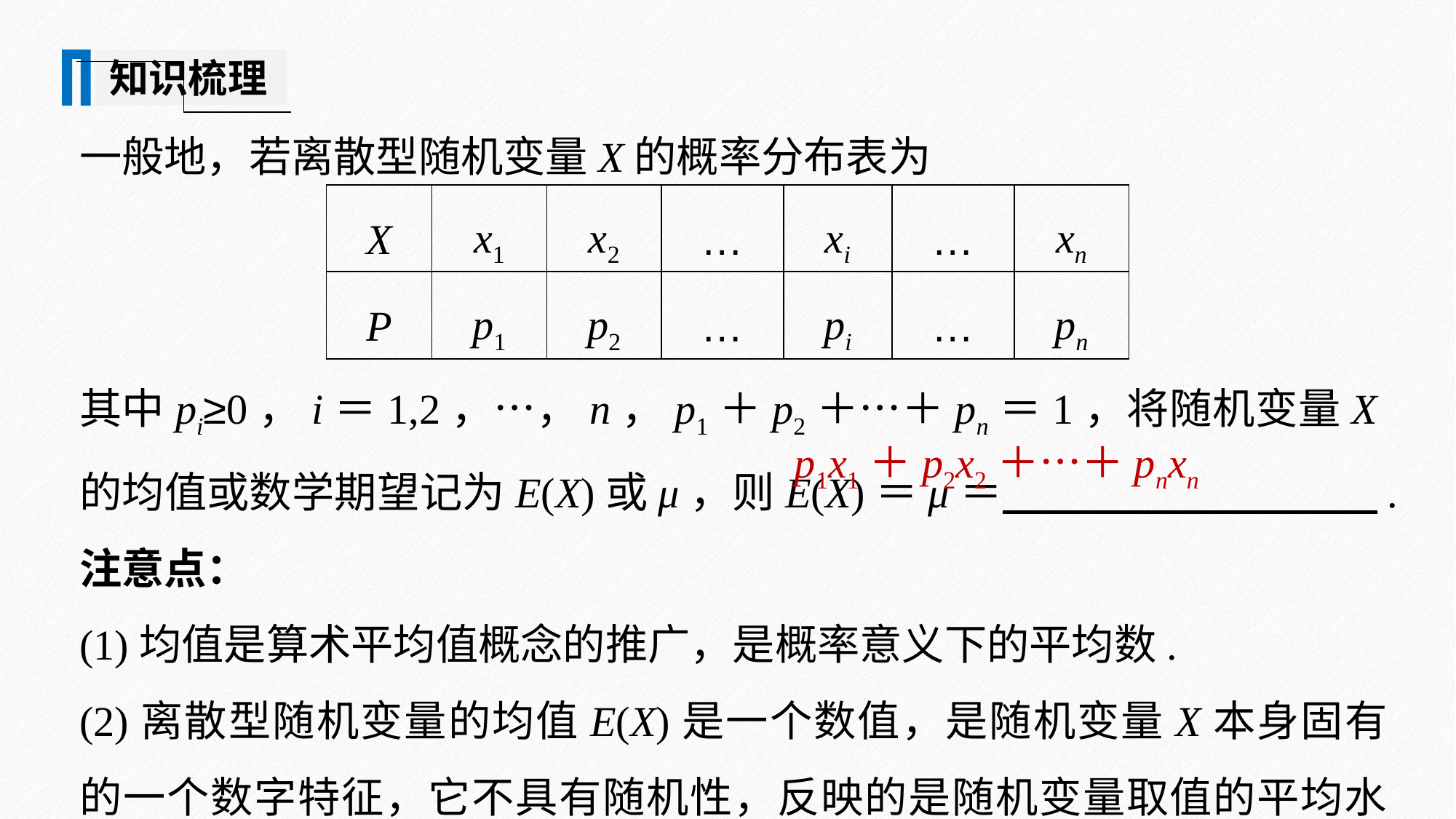

知识梳理

一般地，若离散型随机变量X的概率分布表为
| X | x1 | x2 | … | xi | … | xn |
| --- | --- | --- | --- | --- | --- | --- |
| P | p1 | p2 | … | pi | … | pn |
其中pi≥0，i＝1,2，…，n，p1＋p2＋…＋pn＝1，将随机变量X的均值或数学期望记为E(X)或μ，则E(X)＝μ＝                                       .
注意点：
(1)均值是算术平均值概念的推广，是概率意义下的平均数.
(2)离散型随机变量的均值E(X)是一个数值，是随机变量X本身固有的一个数字特征，它不具有随机性，反映的是随机变量取值的平均水平.
p1x1＋p2x2＋…＋pnxn